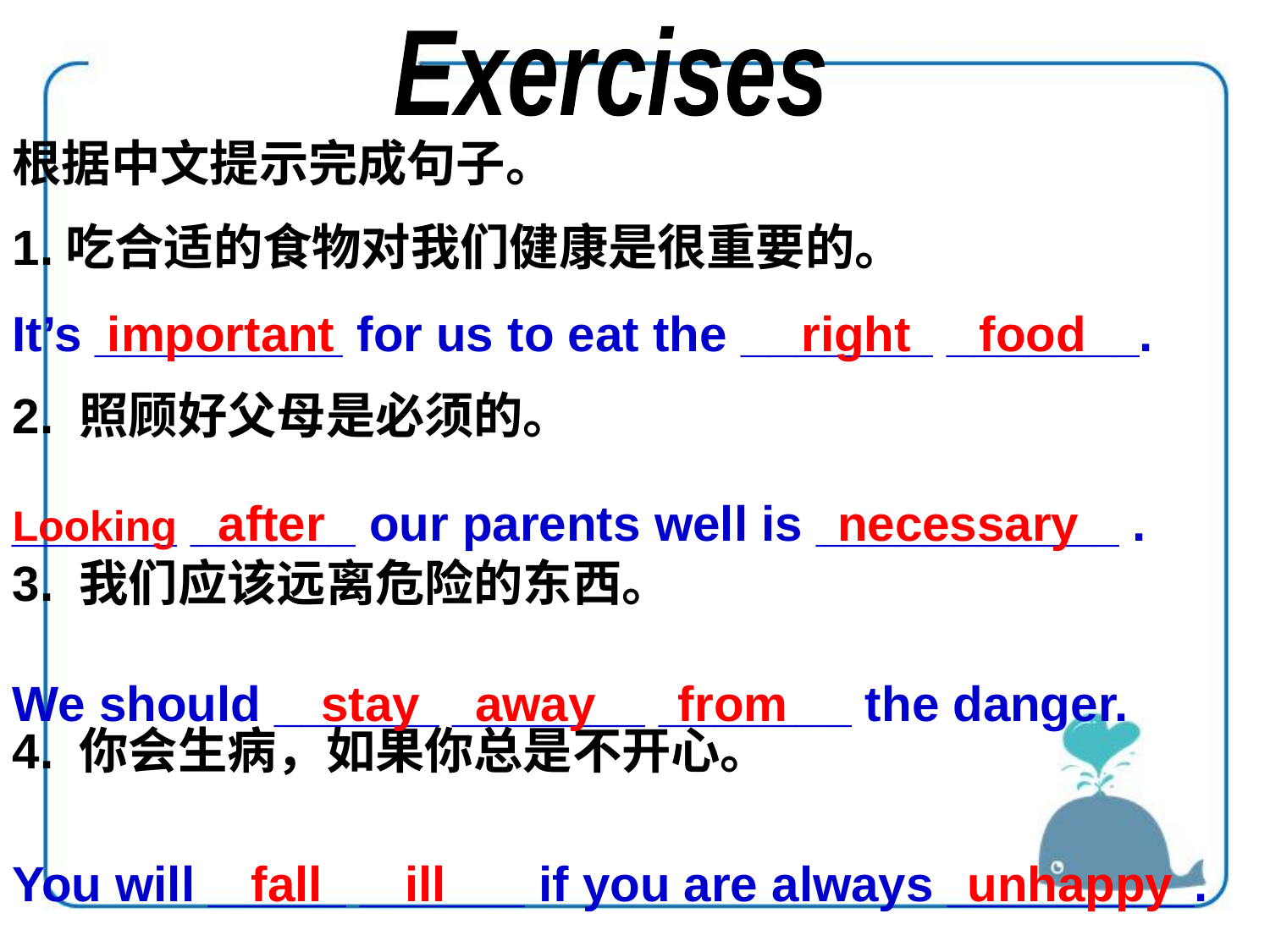

Exercises
根据中文提示完成句子。
1.吃合适的食物对我们健康是很重要的。

2. 照顾好父母是必须的。

3. 我们应该远离危险的东西。

4. 你会生病，如果你总是不开心。
It’s _________ for us to eat the _______ _______.
important
 right     food
______ ______ our parents well is ___________ .
Looking   after
necessary
We should ______ _______ _______ the danger.
 stay    away      from
You will _____ ______ if you are always _________.
 fall      ill
unhappy